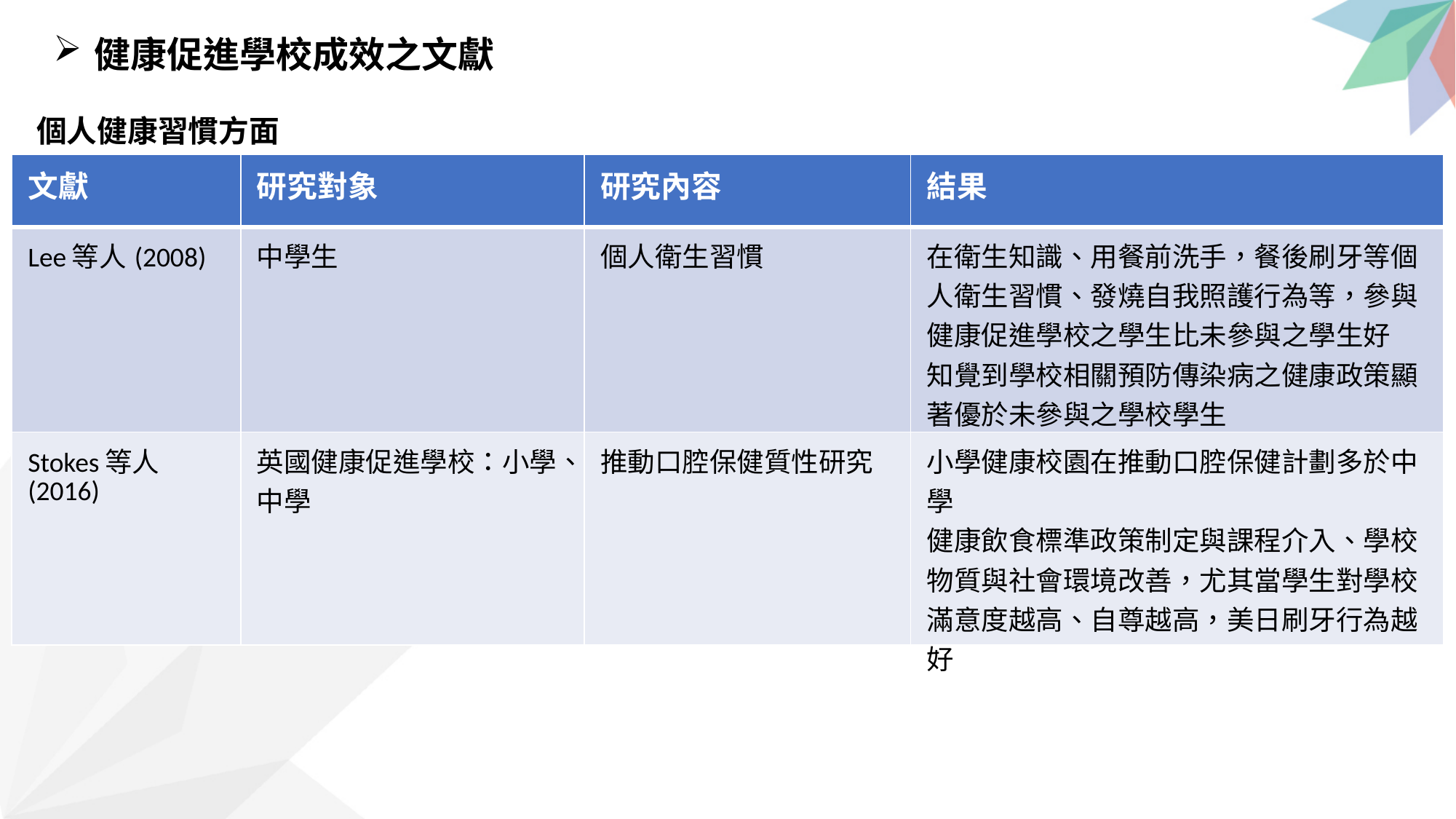

健康促進學校成效之文獻
個人健康習慣方面
| 文獻 | 研究對象 | 研究內容 | 結果 |
| --- | --- | --- | --- |
| Lee等人(2008) | 中學生 | 個人衛生習慣 | 在衛生知識、用餐前洗手，餐後刷牙等個人衛生習慣、發燒自我照護行為等，參與健康促進學校之學生比未參與之學生好 知覺到學校相關預防傳染病之健康政策顯著優於未參與之學校學生 |
| Stokes等人(2016) | 英國健康促進學校：小學、中學 | 推動口腔保健質性研究 | 小學健康校園在推動口腔保健計劃多於中學 健康飲食標準政策制定與課程介入、學校物質與社會環境改善，尤其當學生對學校滿意度越高、自尊越高，美日刷牙行為越好 |